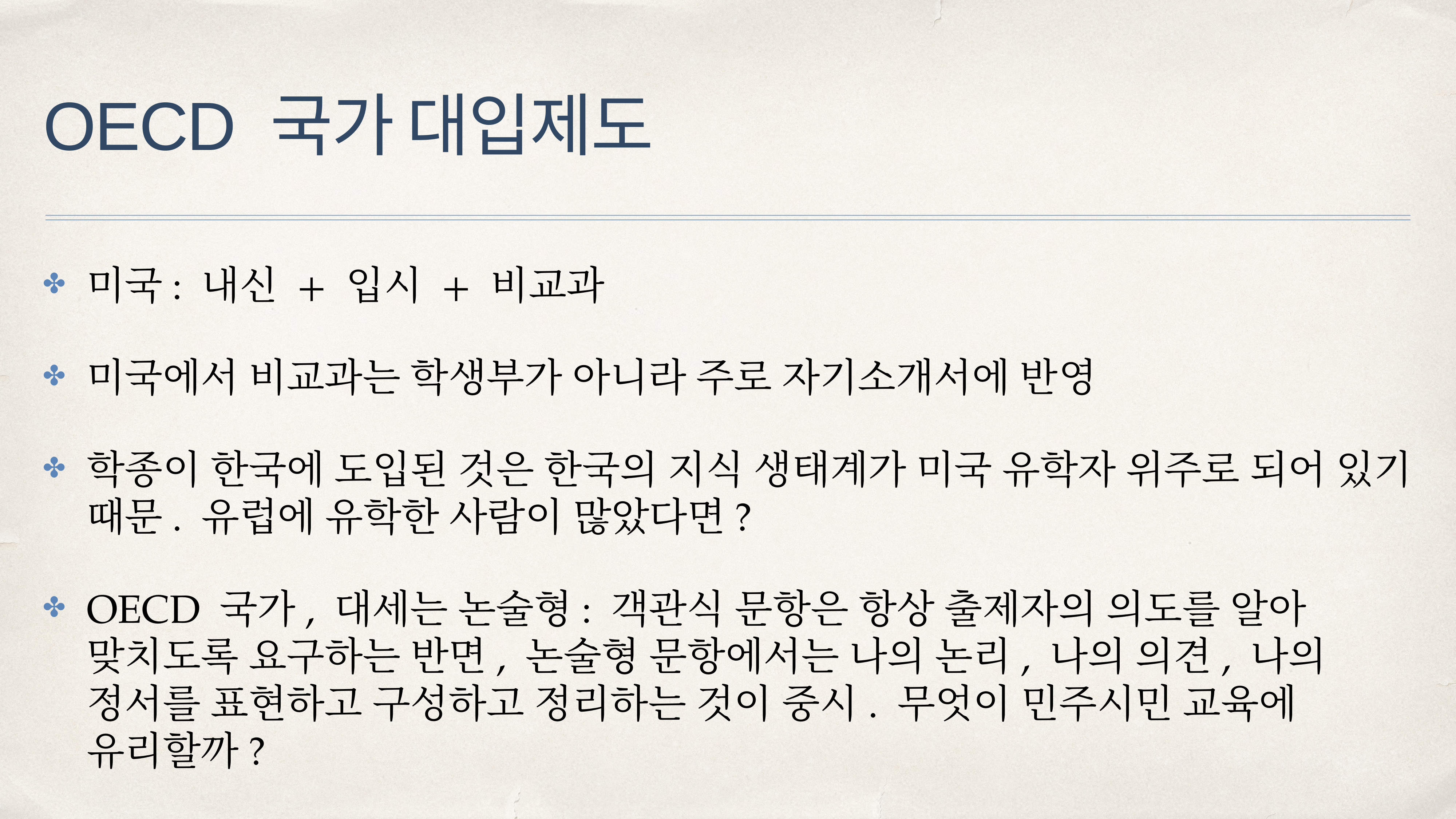

# OECD 국가 대입제도
미국: 내신 + 입시 + 비교과
미국에서 비교과는 학생부가 아니라 주로 자기소개서에 반영
학종이 한국에 도입된 것은 한국의 지식 생태계가 미국 유학자 위주로 되어 있기 때문. 유럽에 유학한 사람이 많았다면?
OECD 국가, 대세는 논술형: 객관식 문항은 항상 출제자의 의도를 알아 맞치도록 요구하는 반면, 논술형 문항에서는 나의 논리, 나의 의견, 나의 정서를 표현하고 구성하고 정리하는 것이 중시. 무엇이 민주시민 교육에 유리할까?